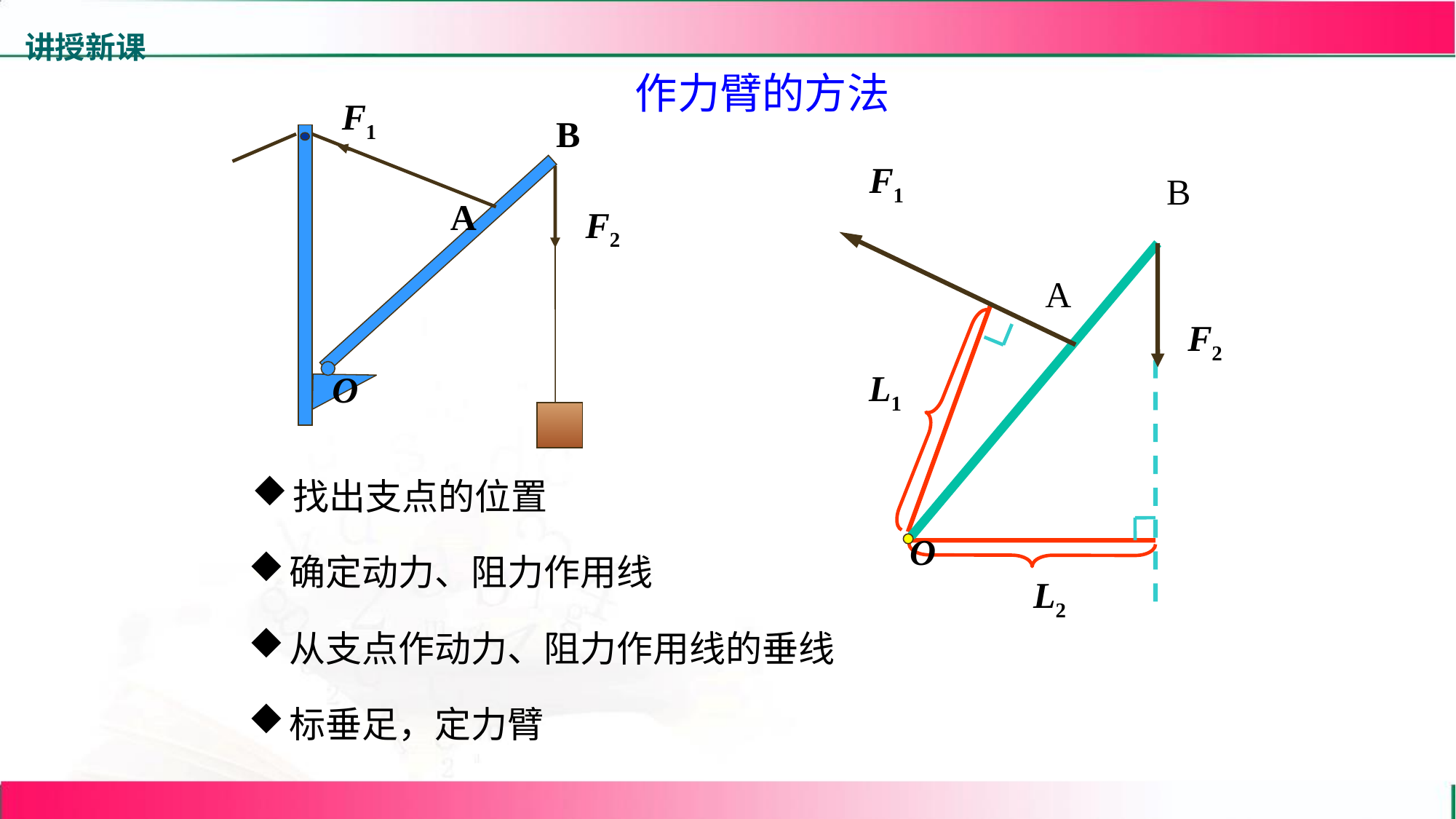

讲授新课
作力臂的方法
F1
B

A
F2

O

F1
B

A
F2
O

L1

找出支点的位置

确定动力、阻力作用线
L2
从支点作动力、阻力作用线的垂线
标垂足，定力臂